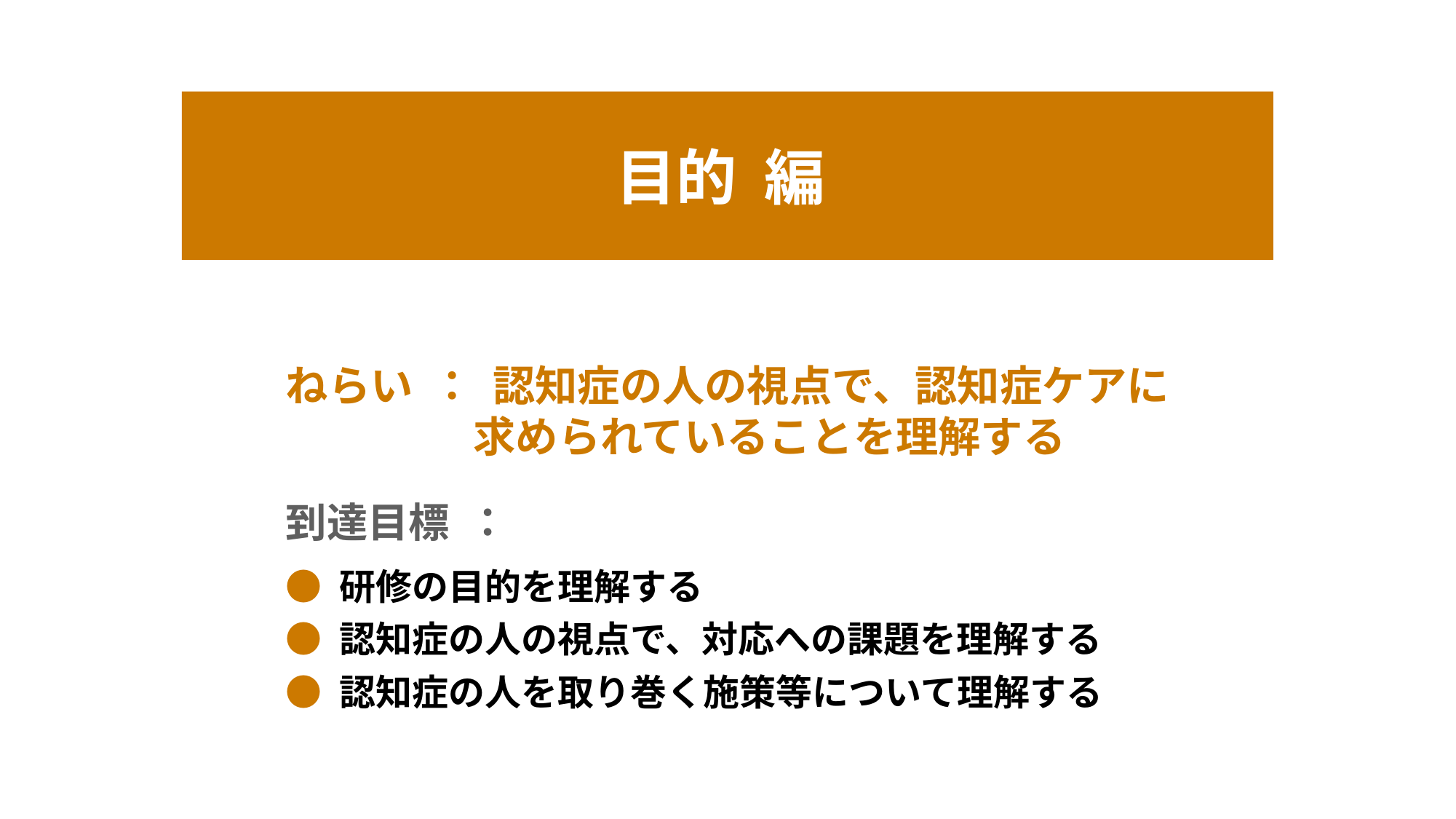

目的  編
ねらい　：  認知症の人の視点で、認知症ケアに
             　 求められていることを理解する
到達目標　：
● 研修の目的を理解する
● 認知症の人の視点で、対応への課題を理解する
● 認知症の人を取り巻く施策等について理解する